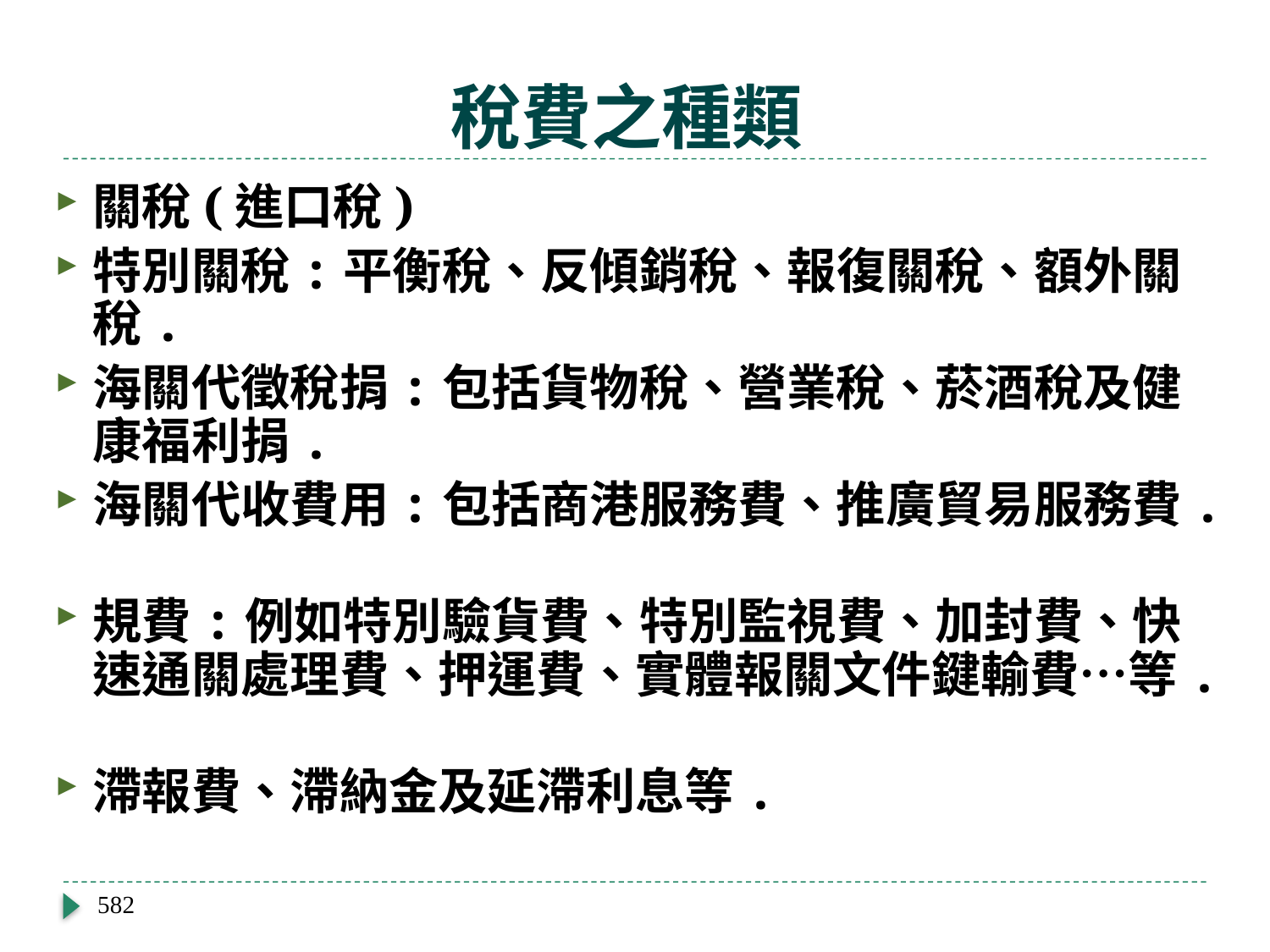

# 稅費之種類
關稅(進口稅)
特別關稅:平衡稅、反傾銷稅、報復關稅、額外關稅.
海關代徵稅捐:包括貨物稅、營業稅、菸酒稅及健康福利捐.
海關代收費用:包括商港服務費、推廣貿易服務費.
規費:例如特別驗貨費、特別監視費、加封費、快速通關處理費、押運費、實體報關文件鍵輸費…等.
滯報費、滯納金及延滯利息等.
582